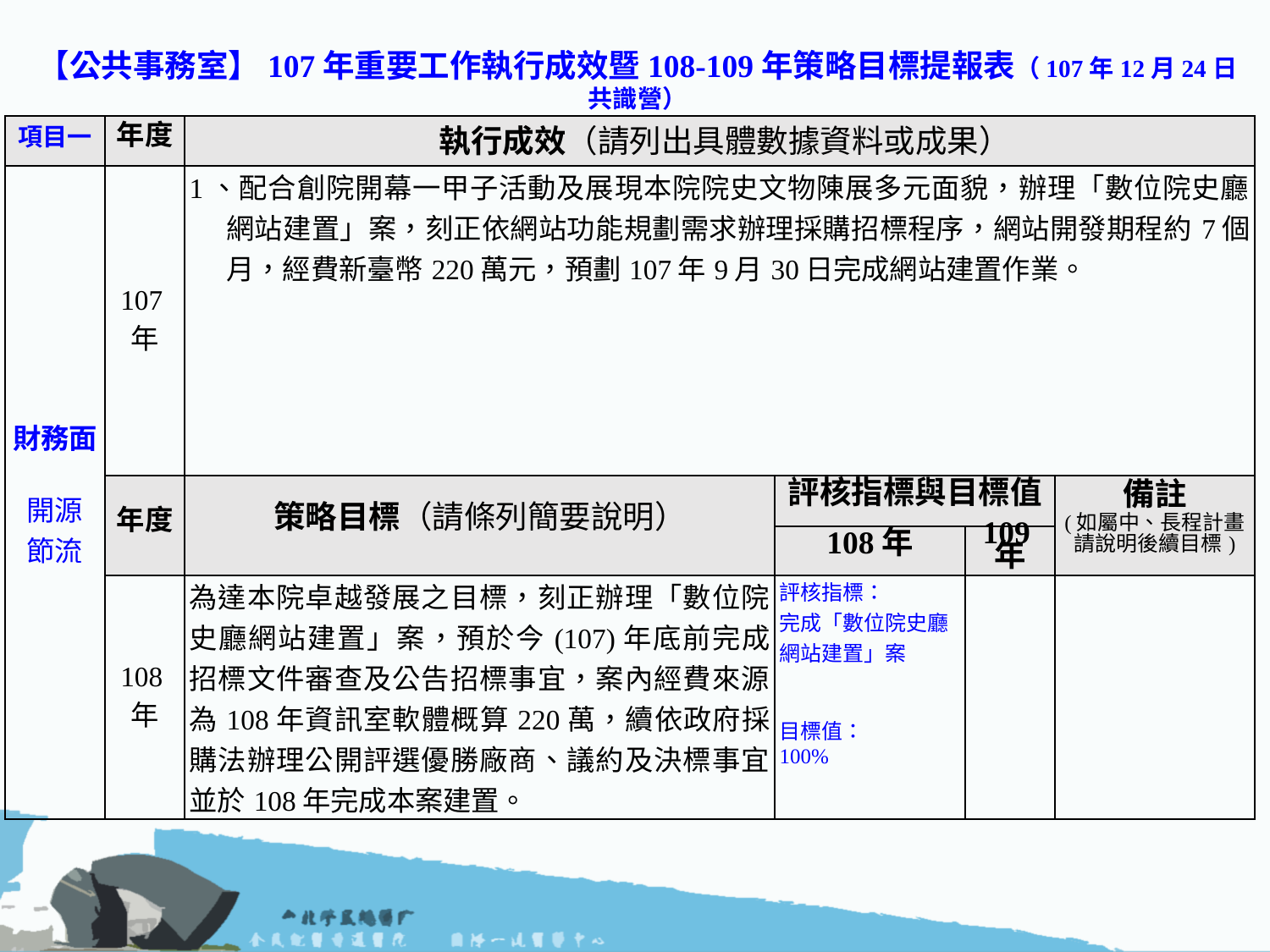

【公共事務室】107年重要工作執行成效暨108-109年策略目標提報表（107年12月24日共識營）
| 項目一 | 年度 | 執行成效（請列出具體數據資料或成果） |  |  |  |
| --- | --- | --- | --- | --- | --- |
| 財務面   開源 節流 | 107年 | 1、配合創院開幕一甲子活動及展現本院院史文物陳展多元面貌，辦理「數位院史廳網站建置」案，刻正依網站功能規劃需求辦理採購招標程序，網站開發期程約7個月，經費新臺幣220萬元，預劃107年9月30日完成網站建置作業。 |  |  |  |
|  | 年度 | 策略目標（請條列簡要說明） | 評核指標與目標值 |  | 備註 (如屬中、長程計畫請說明後續目標) |
|  |  |  | 108年 | 109年 |  |
|  | 108年 | 為達本院卓越發展之目標，刻正辦理「數位院史廳網站建置」案，預於今(107)年底前完成招標文件審查及公告招標事宜，案內經費來源為108年資訊室軟體概算220萬，續依政府採購法辦理公開評選優勝廠商、議約及決標事宜並於108年完成本案建置。 | 評核指標： 完成「數位院史廳網站建置」案     目標值： 100% |  |  |